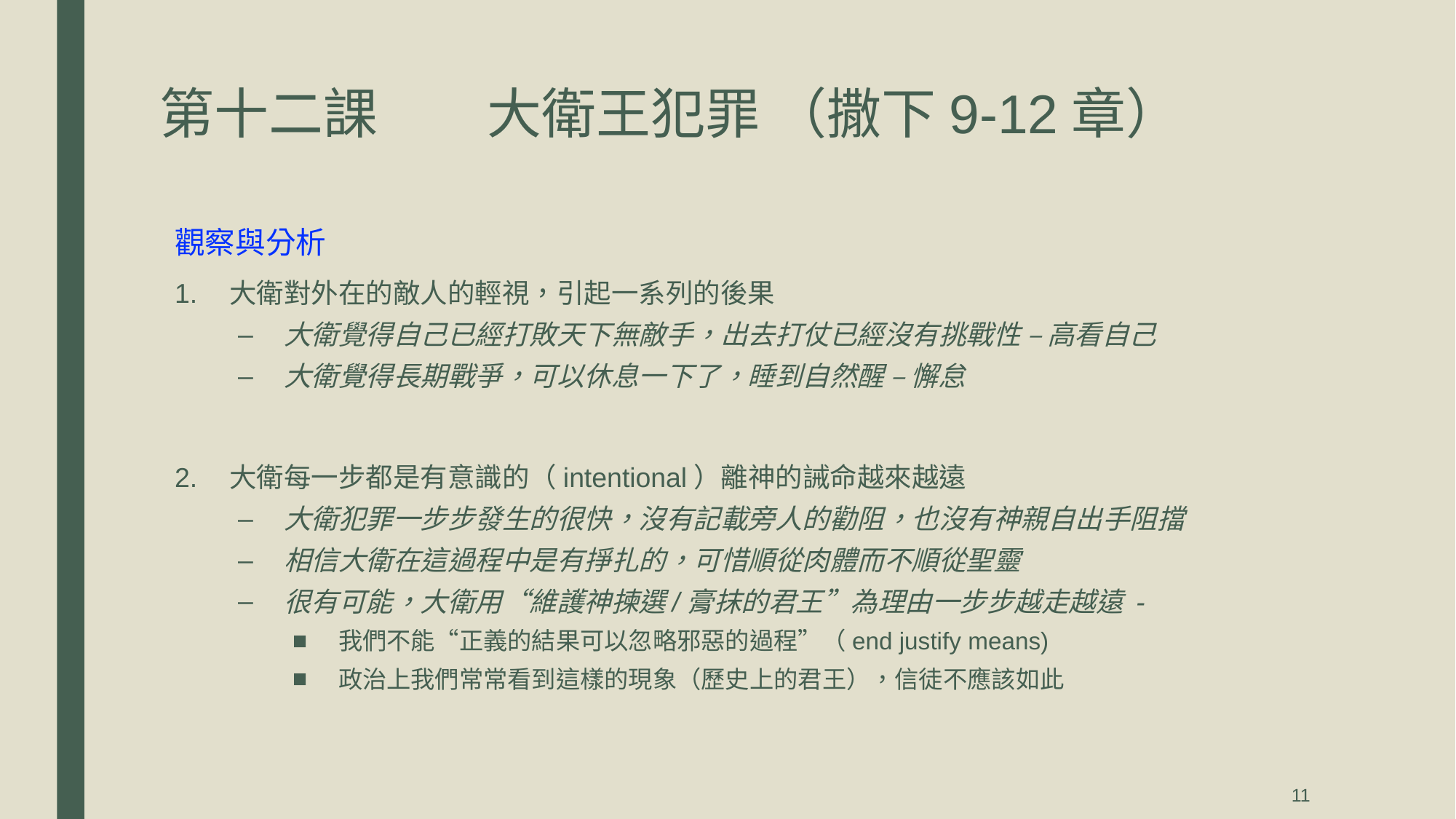

# 第十二課	大衛王犯罪 （撒下9-12章）
觀察與分析
大衛對外在的敵人的輕視，引起一系列的後果
大衛覺得自己已經打敗天下無敵手，出去打仗已經沒有挑戰性 – 高看自己
大衛覺得長期戰爭，可以休息一下了，睡到自然醒 – 懈怠

大衛每一步都是有意識的（intentional）離神的誡命越來越遠
大衛犯罪一步步發生的很快，沒有記載旁人的勸阻，也沒有神親自出手阻擋
相信大衛在這過程中是有掙扎的，可惜順從肉體而不順從聖靈
很有可能，大衛用“維護神揀選/膏抹的君王”為理由一步步越走越遠 -
我們不能“正義的結果可以忽略邪惡的過程”（end justify means)
政治上我們常常看到這樣的現象（歷史上的君王），信徒不應該如此

11